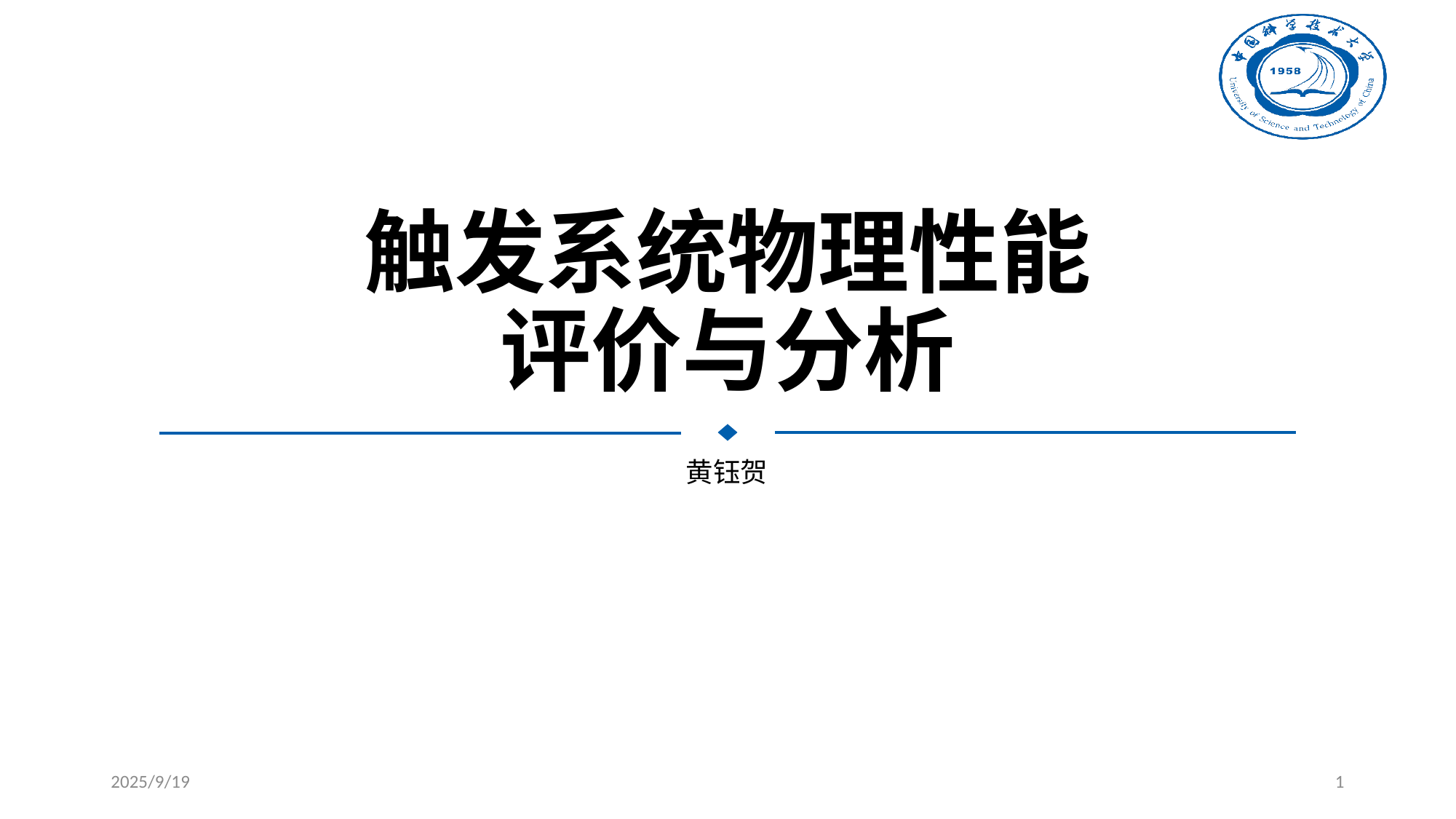

# 触发系统物理性能评价与分析
|  | 黄钰贺 |
| --- | --- |
2025/9/19
1